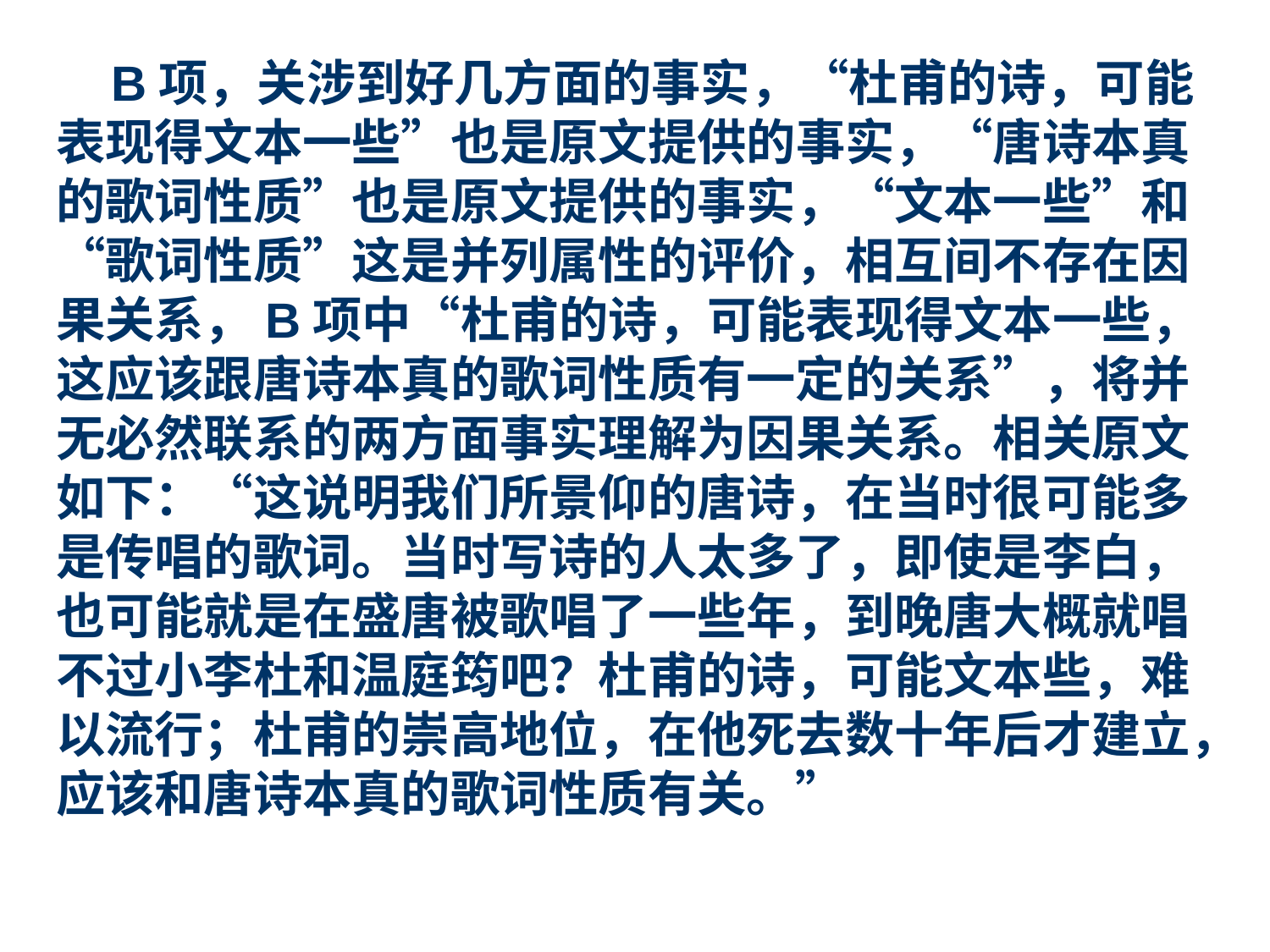

B项，关涉到好几方面的事实，“杜甫的诗，可能表现得文本一些”也是原文提供的事实，“唐诗本真的歌词性质”也是原文提供的事实，“文本一些”和“歌词性质”这是并列属性的评价，相互间不存在因果关系，B项中“杜甫的诗，可能表现得文本一些，这应该跟唐诗本真的歌词性质有一定的关系”，将并无必然联系的两方面事实理解为因果关系。相关原文如下：“这说明我们所景仰的唐诗，在当时很可能多是传唱的歌词。当时写诗的人太多了，即使是李白，也可能就是在盛唐被歌唱了一些年，到晚唐大概就唱不过小李杜和温庭筠吧？杜甫的诗，可能文本些，难以流行；杜甫的崇高地位，在他死去数十年后才建立，应该和唐诗本真的歌词性质有关。”